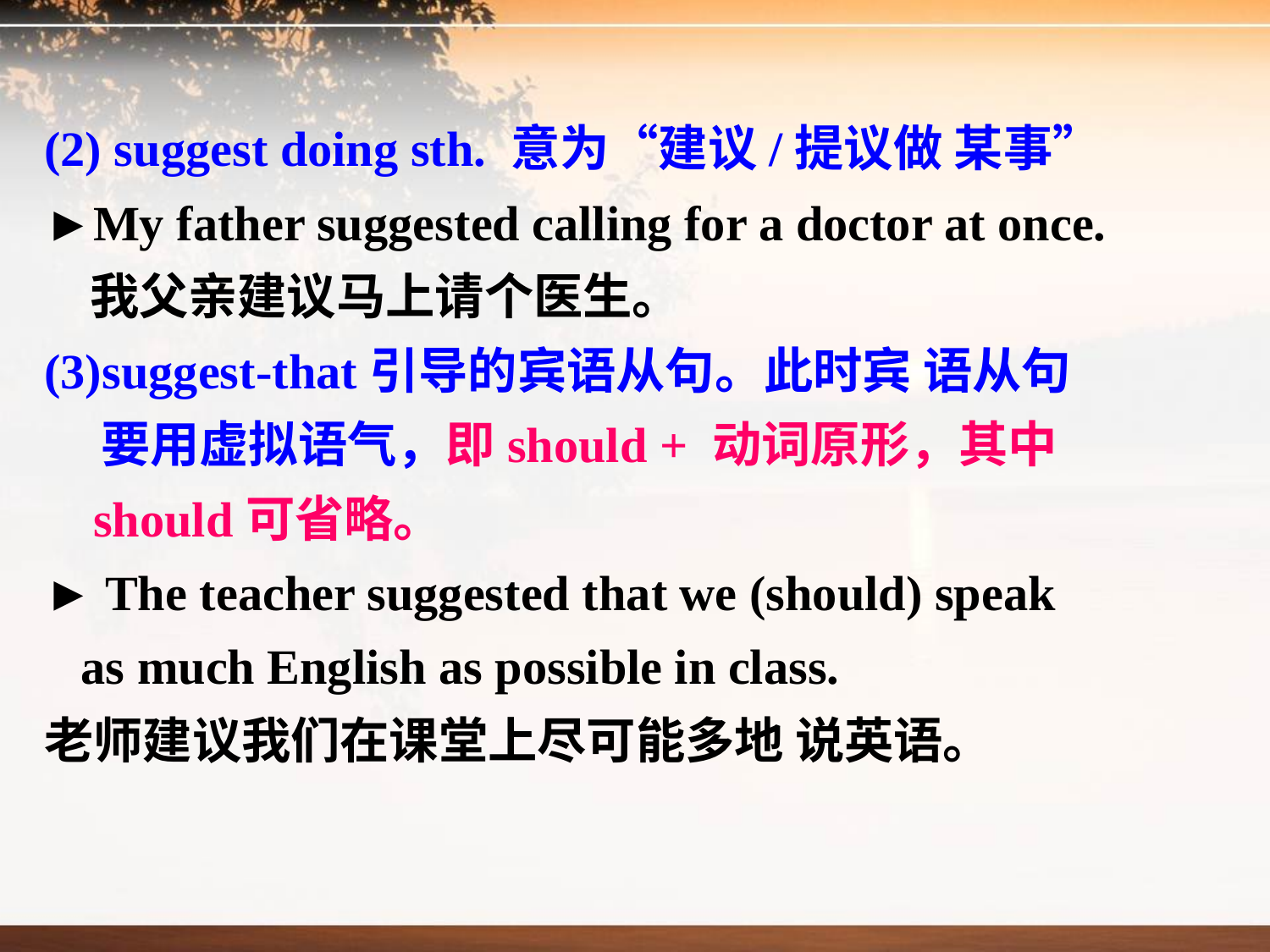

(2) suggest doing sth. 意为“建议/提议做 某事”
►My father suggested calling for a doctor at once.
   我父亲建议马上请个医生。
(3)suggest-that引导的宾语从句。此时宾 语从句
    要用虚拟语气，即should + 动词原形，其中
    should可省略。
► The teacher suggested that we (should) speak
   as much English as possible in class.
老师建议我们在课堂上尽可能多地 说英语。